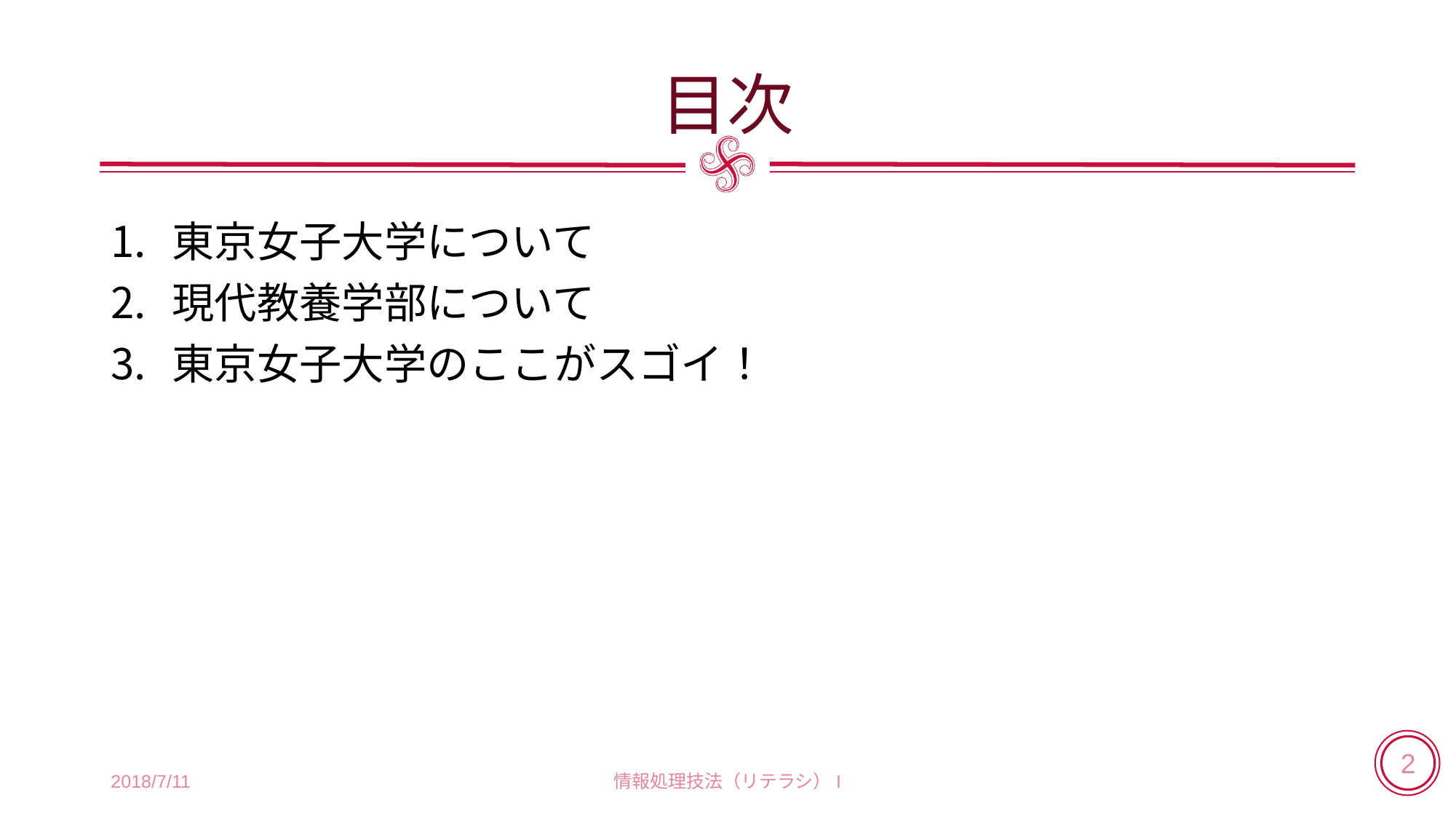

# 目次
東京女子大学について
現代教養学部について
東京女子大学のここがスゴイ！
2018/7/11
情報処理技法（リテラシ）I